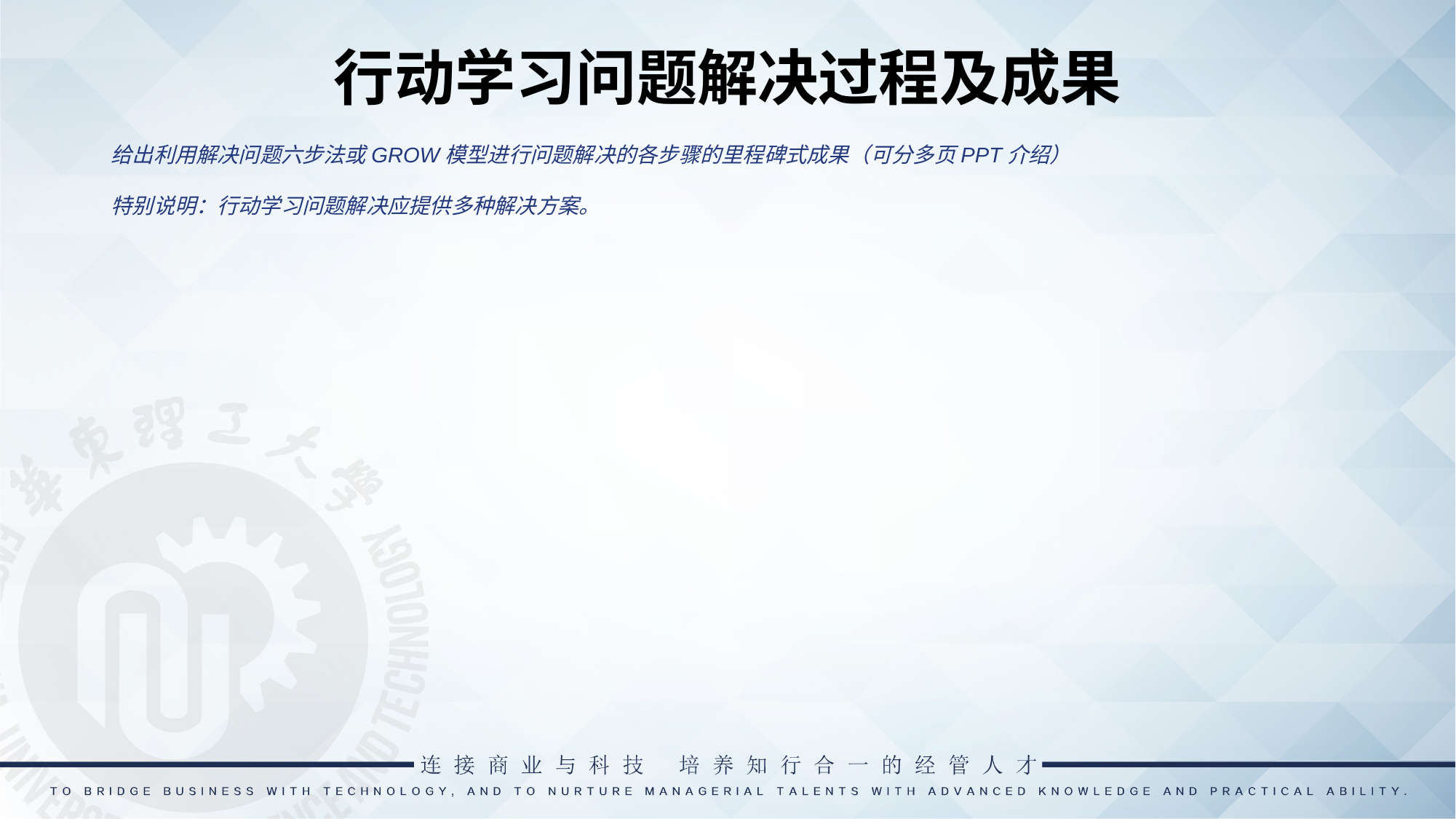

# 行动学习问题解决过程及成果
给出利用解决问题六步法或GROW模型进行问题解决的各步骤的里程碑式成果（可分多页PPT介绍）

特别说明：行动学习问题解决应提供多种解决方案。